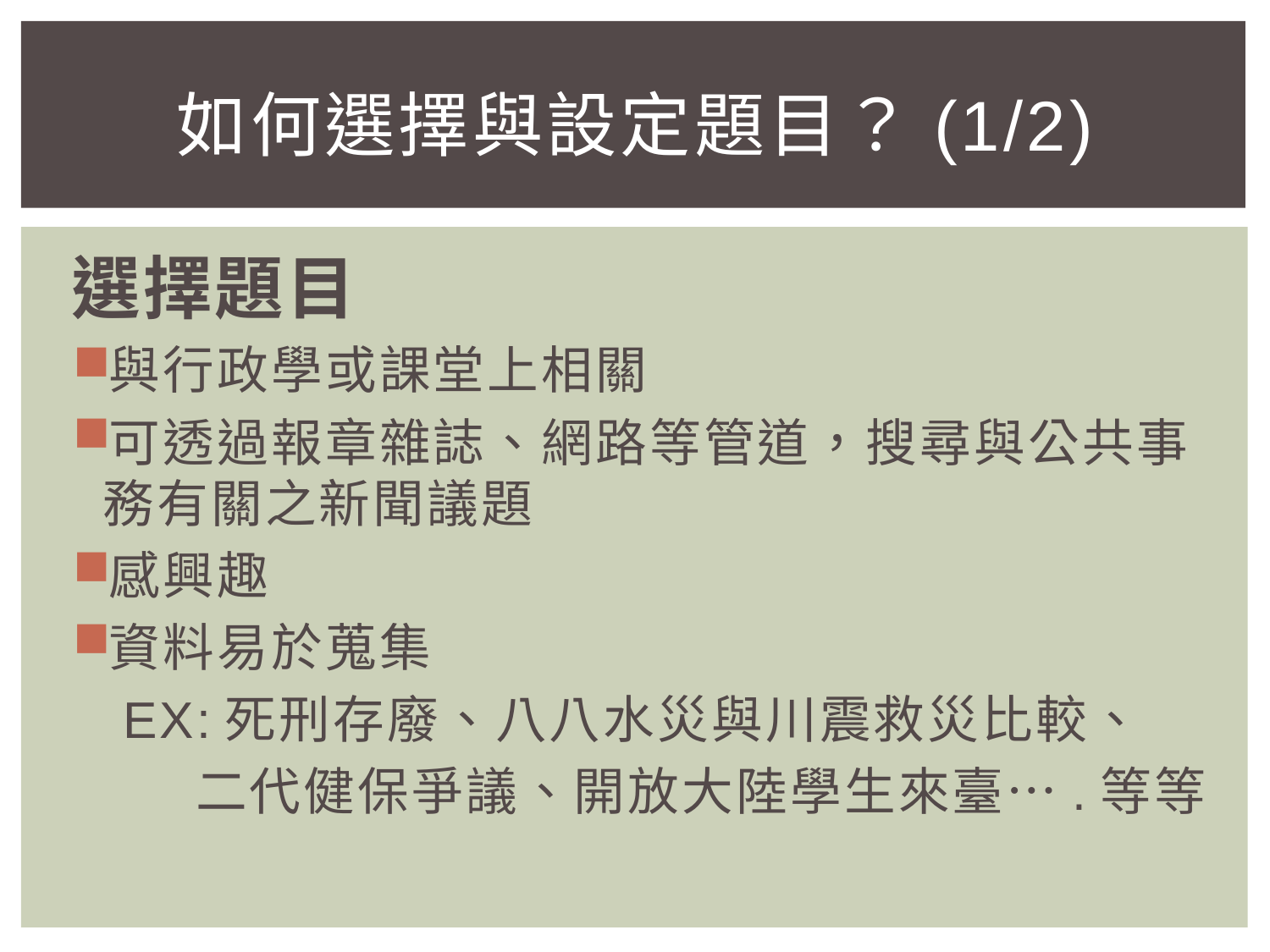

# 如何選擇與設定題目？(1/2)
選擇題目
與行政學或課堂上相關
可透過報章雜誌、網路等管道，搜尋與公共事務有關之新聞議題
感興趣
資料易於蒐集
   EX:死刑存廢、八八水災與川震救災比較、
        二代健保爭議、開放大陸學生來臺….等等